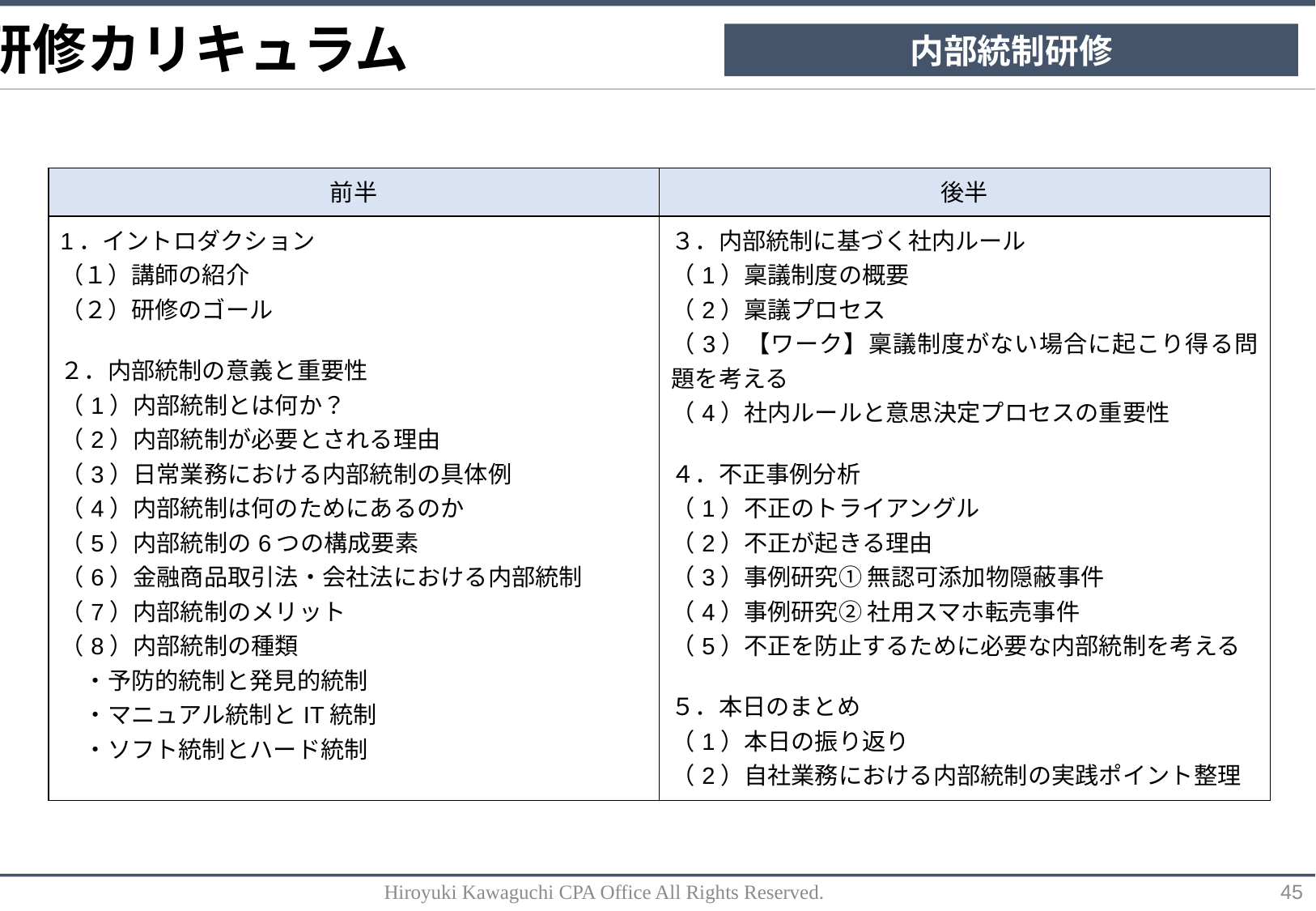

研修カリキュラム
内部統制研修
| 前半 | 後半 |
| --- | --- |
| 1．イントロダクション （１）講師の紹介 （２）研修のゴール ２．内部統制の意義と重要性 （1）内部統制とは何か？ （2）内部統制が必要とされる理由 （3）日常業務における内部統制の具体例 （4）内部統制は何のためにあるのか （5）内部統制の6つの構成要素 （6）金融商品取引法・会社法における内部統制 （7）内部統制のメリット （8）内部統制の種類 　・予防的統制と発見的統制 　・マニュアル統制とIT統制 　・ソフト統制とハード統制 | ３．内部統制に基づく社内ルール （1）稟議制度の概要 （2）稟議プロセス （3）【ワーク】稟議制度がない場合に起こり得る問題を考える （4）社内ルールと意思決定プロセスの重要性 ４．不正事例分析 （1）不正のトライアングル （2）不正が起きる理由 （3）事例研究① 無認可添加物隠蔽事件 （4）事例研究② 社用スマホ転売事件 （5）不正を防止するために必要な内部統制を考える ５．本日のまとめ （1）本日の振り返り （2）自社業務における内部統制の実践ポイント整理 |
Hiroyuki Kawaguchi CPA Office All Rights Reserved.
45